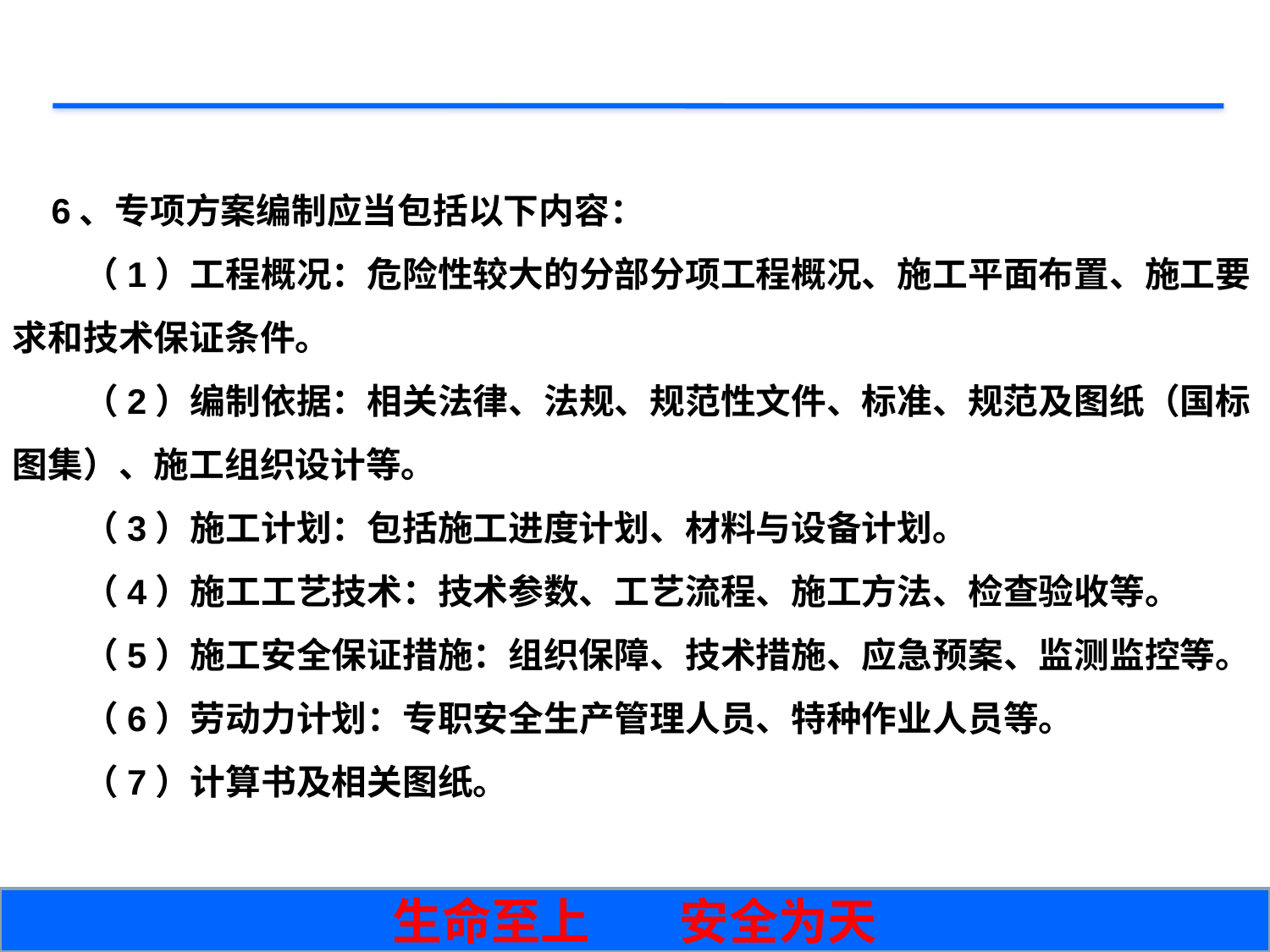

6、专项方案编制应当包括以下内容：
　　（1）工程概况：危险性较大的分部分项工程概况、施工平面布置、施工要求和技术保证条件。
　　（2）编制依据：相关法律、法规、规范性文件、标准、规范及图纸（国标图集）、施工组织设计等。
　　（3）施工计划：包括施工进度计划、材料与设备计划。
　　（4）施工工艺技术：技术参数、工艺流程、施工方法、检查验收等。
　　（5）施工安全保证措施：组织保障、技术措施、应急预案、监测监控等。
　　（6）劳动力计划：专职安全生产管理人员、特种作业人员等。
　　（7）计算书及相关图纸。